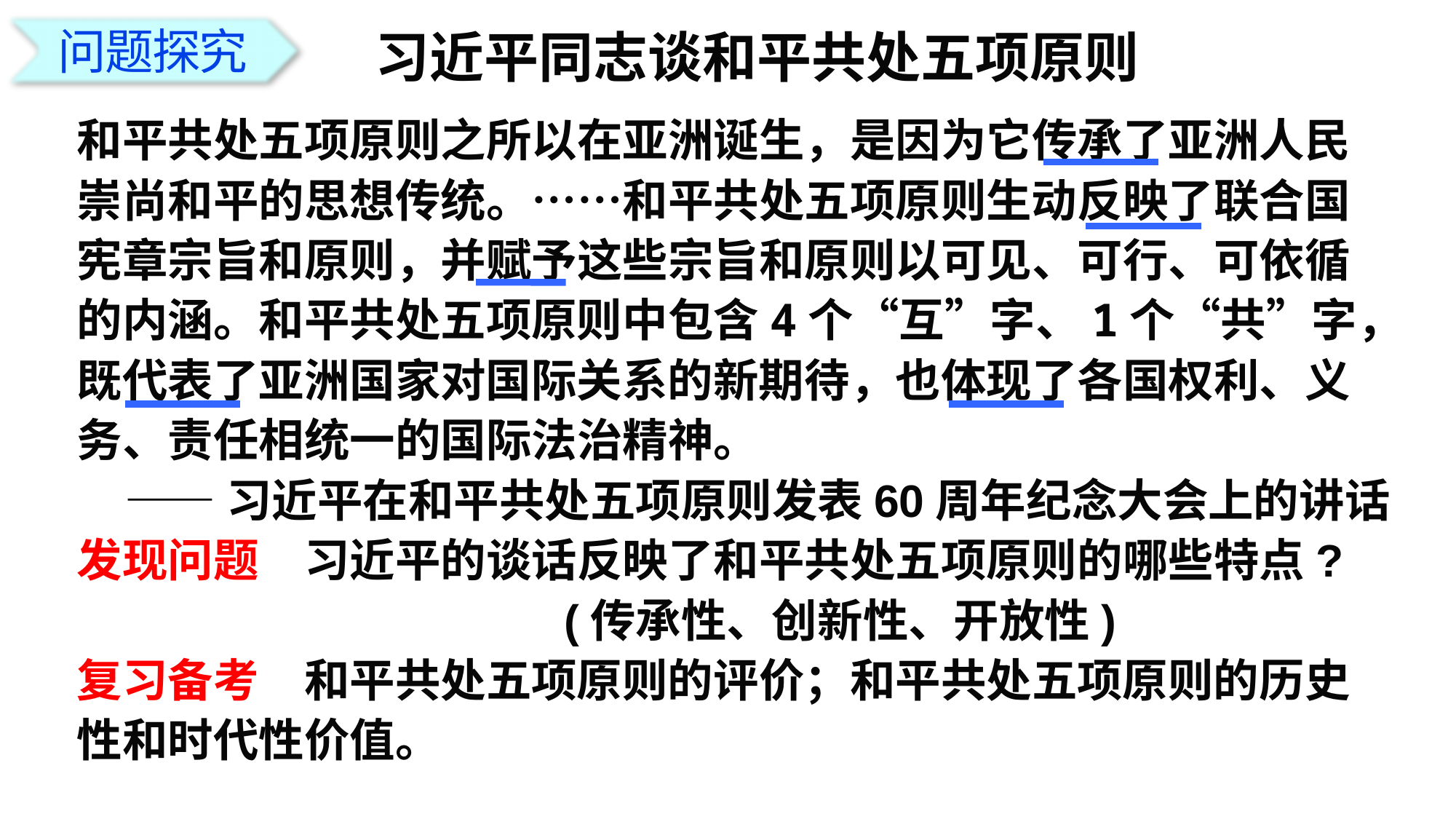

问题探究
习近平同志谈和平共处五项原则
和平共处五项原则之所以在亚洲诞生，是因为它传承了亚洲人民崇尚和平的思想传统。……和平共处五项原则生动反映了联合国宪章宗旨和原则，并赋予这些宗旨和原则以可见、可行、可依循的内涵。和平共处五项原则中包含4个“互”字、1个“共”字，既代表了亚洲国家对国际关系的新期待，也体现了各国权利、义务、责任相统一的国际法治精神。
——习近平在和平共处五项原则发表60周年纪念大会上的讲话
发现问题　习近平的谈话反映了和平共处五项原则的哪些特点?
                 (传承性、创新性、开放性)
复习备考　和平共处五项原则的评价；和平共处五项原则的历史性和时代性价值。